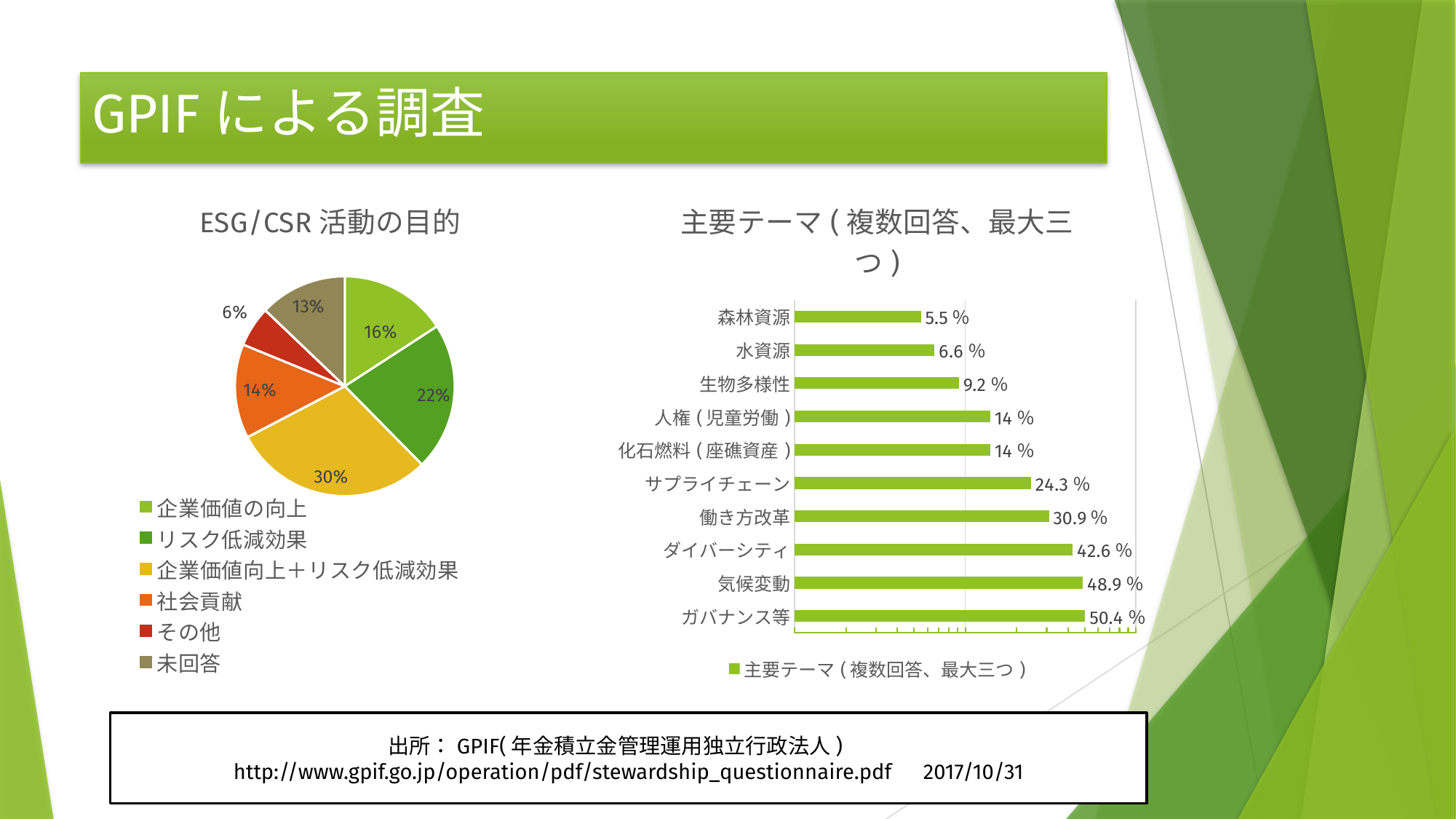

# GPIFによる調査

### Chart:

| Category | ESG/CSR活動の目的 |
|---|---|
| 企業価値の向上 | 16.0 |
| リスク低減効果 | 22.0 |
| 企業価値向上＋リスク低減効果 | 30.0 |
| 社会貢献 | 14.0 |
| その他 | 6.0 |
| 未回答 | 13.0 |

### Chart:

| Category | 主要テーマ(複数回答、最大三つ) |
|---|---|
| ガバナンス等 | 50.4 |
| 気候変動 | 48.9 |
| ダイバーシティ | 42.6 |
| 働き方改革 | 30.9 |
| サプライチェーン | 24.3 |
| 化石燃料(座礁資産) | 14.0 |
| 人権(児童労働) | 14.0 |
| 生物多様性 | 9.2 |
| 水資源 | 6.6 |
| 森林資源 | 5.5 |
出所：GPIF(年金積立金管理運用独立行政法人)
http://www.gpif.go.jp/operation/pdf/stewardship_questionnaire.pdf　2017/10/31